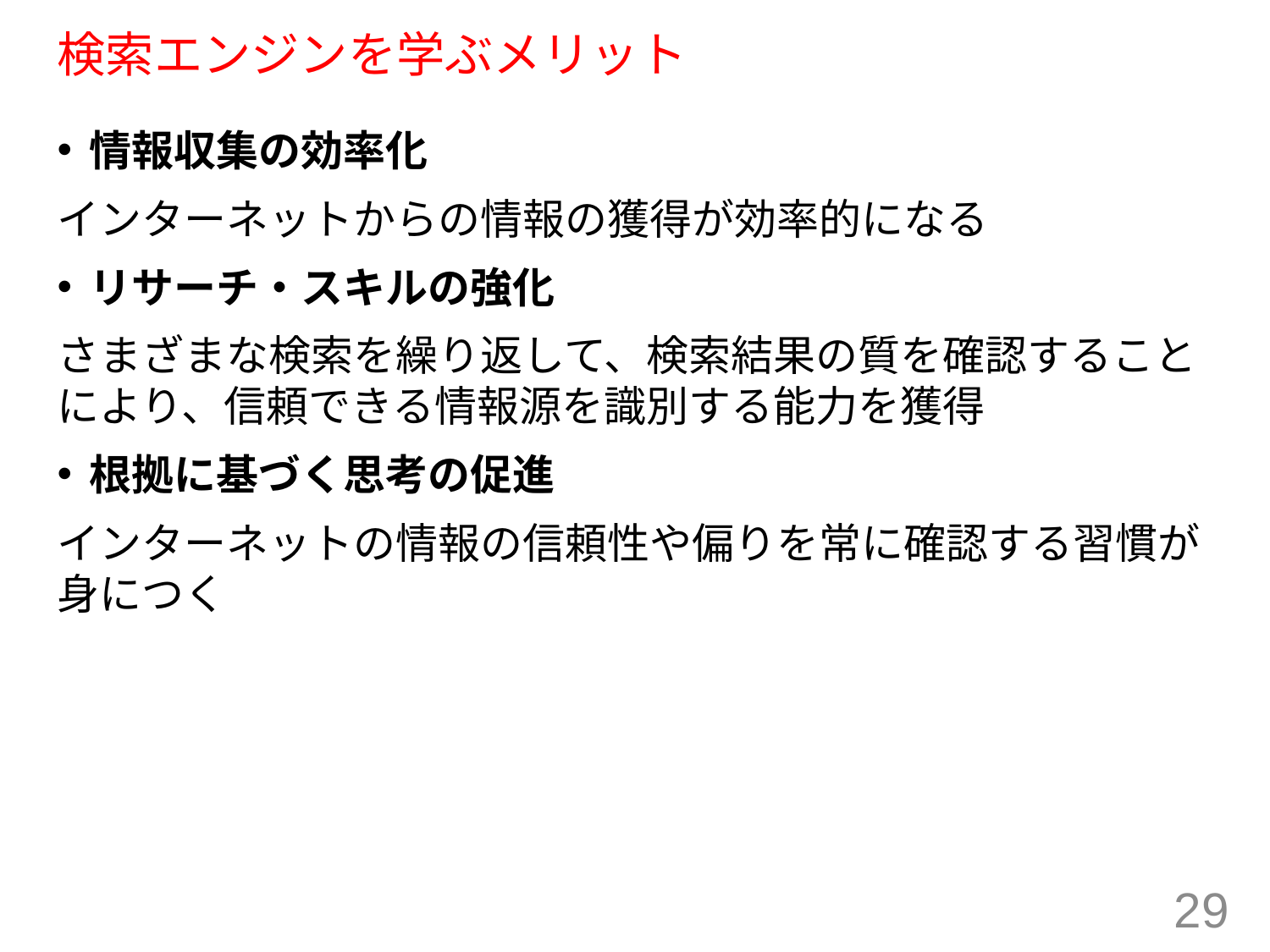

# 検索エンジンを学ぶメリット
情報収集の効率化
インターネットからの情報の獲得が効率的になる
リサーチ・スキルの強化
さまざまな検索を繰り返して、検索結果の質を確認することにより、信頼できる情報源を識別する能力を獲得
根拠に基づく思考の促進
インターネットの情報の信頼性や偏りを常に確認する習慣が身につく
29